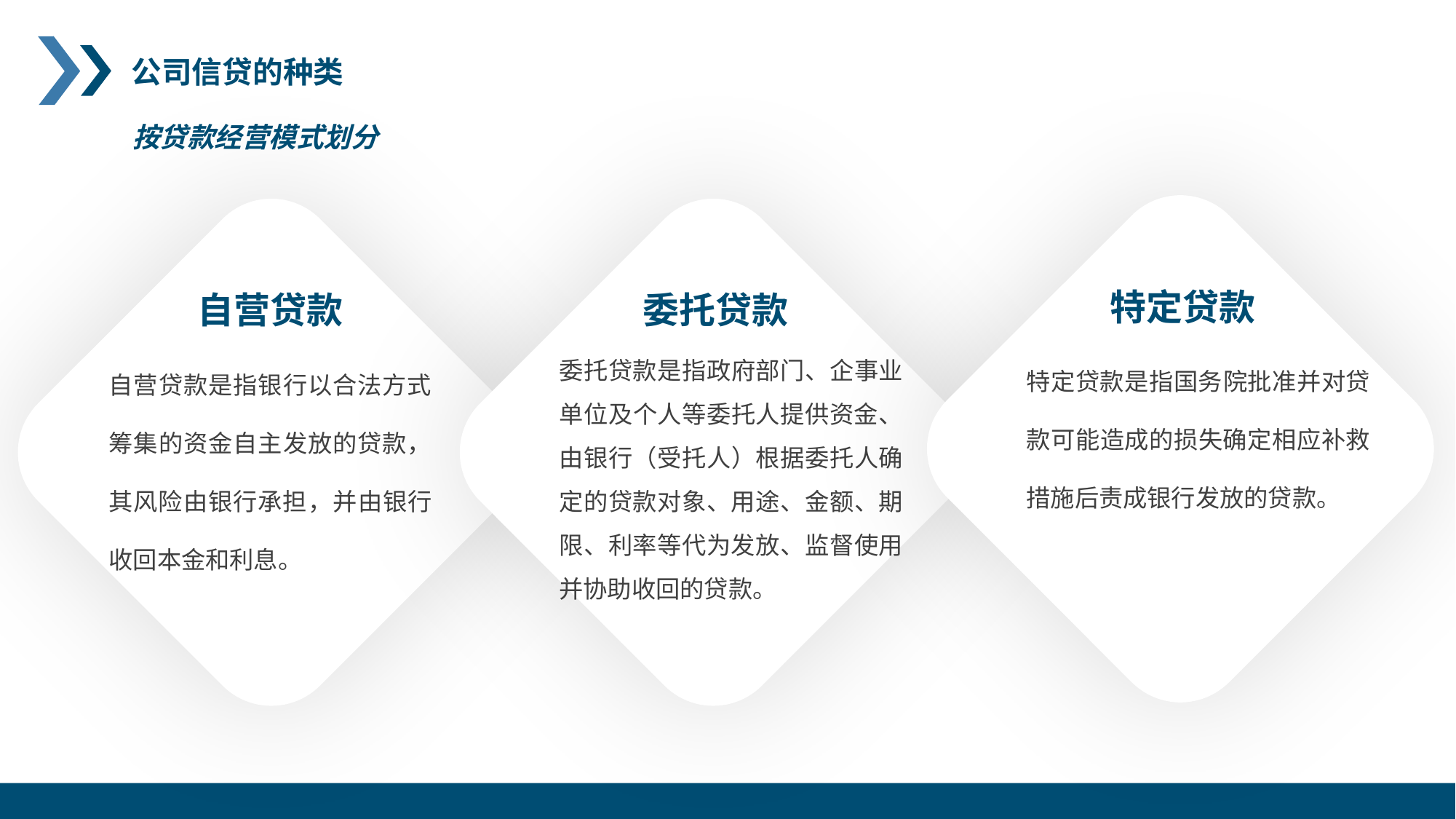

公司信贷的种类
按贷款经营模式划分

特定贷款
特定贷款是指国务院批准并对贷款可能造成的损失确定相应补救措施后责成银行发放的贷款。

自营贷款
自营贷款是指银行以合法方式筹集的资金自主发放的贷款，其风险由银行承担，并由银行收回本金和利息。

委托贷款
委托贷款是指政府部门、企事业单位及个人等委托人提供资金、由银行（受托人）根据委托人确定的贷款对象、用途、金额、期限、利率等代为发放、监督使用并协助收回的贷款。